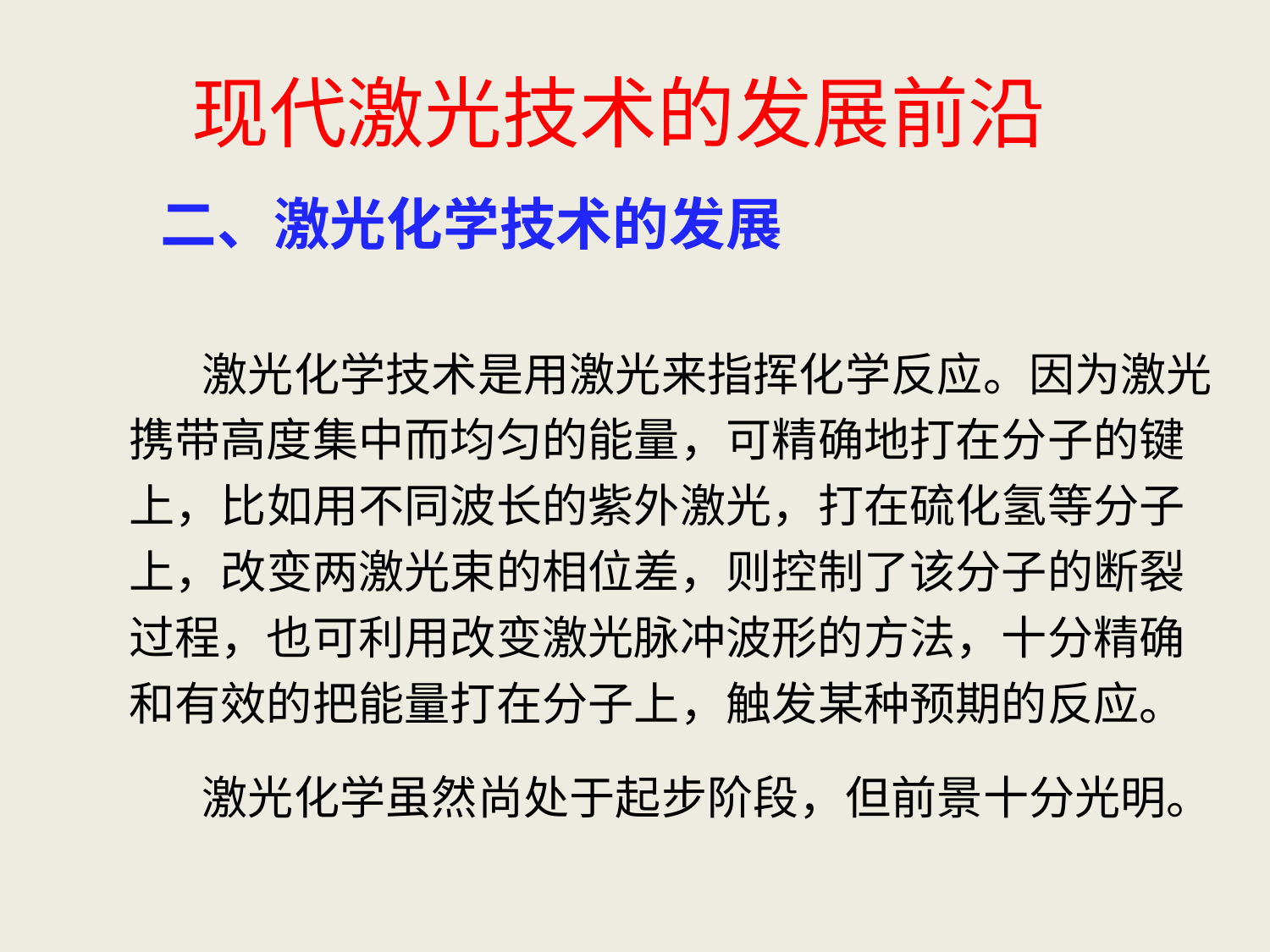

# 现代激光技术的发展前沿
二、激光化学技术的发展
      激光化学技术是用激光来指挥化学反应。因为激光携带高度集中而均匀的能量，可精确地打在分子的键上，比如用不同波长的紫外激光，打在硫化氢等分子上，改变两激光束的相位差，则控制了该分子的断裂过程，也可利用改变激光脉冲波形的方法，十分精确和有效的把能量打在分子上，触发某种预期的反应。
      激光化学虽然尚处于起步阶段，但前景十分光明。